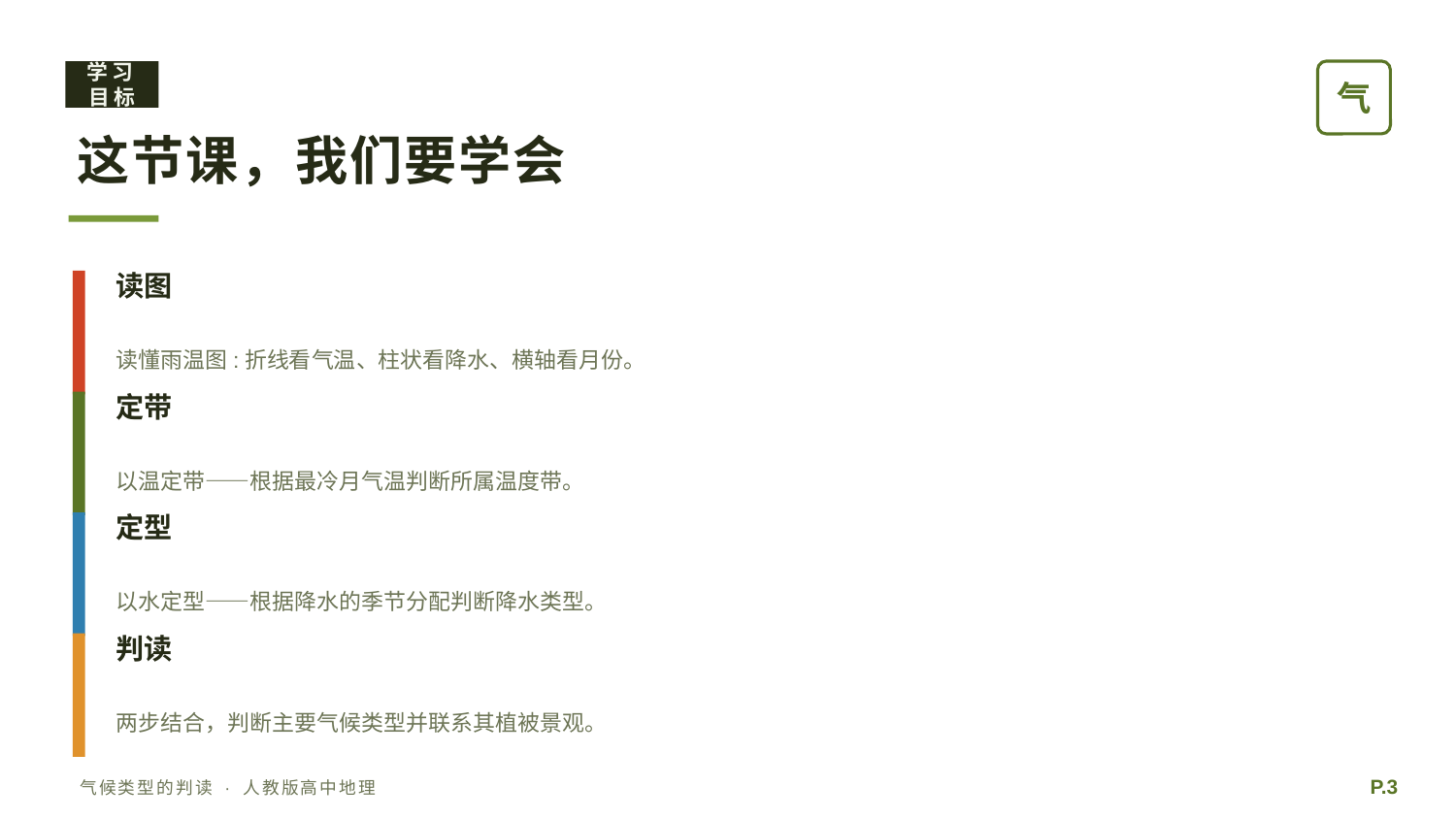

学习目标
气

这节课，我们要学会

读图

读懂雨温图:折线看气温、柱状看降水、横轴看月份。
定带

以温定带——根据最冷月气温判断所属温度带。
定型

以水定型——根据降水的季节分配判断降水类型。
判读

两步结合，判断主要气候类型并联系其植被景观。
P.3
气候类型的判读 · 人教版高中地理